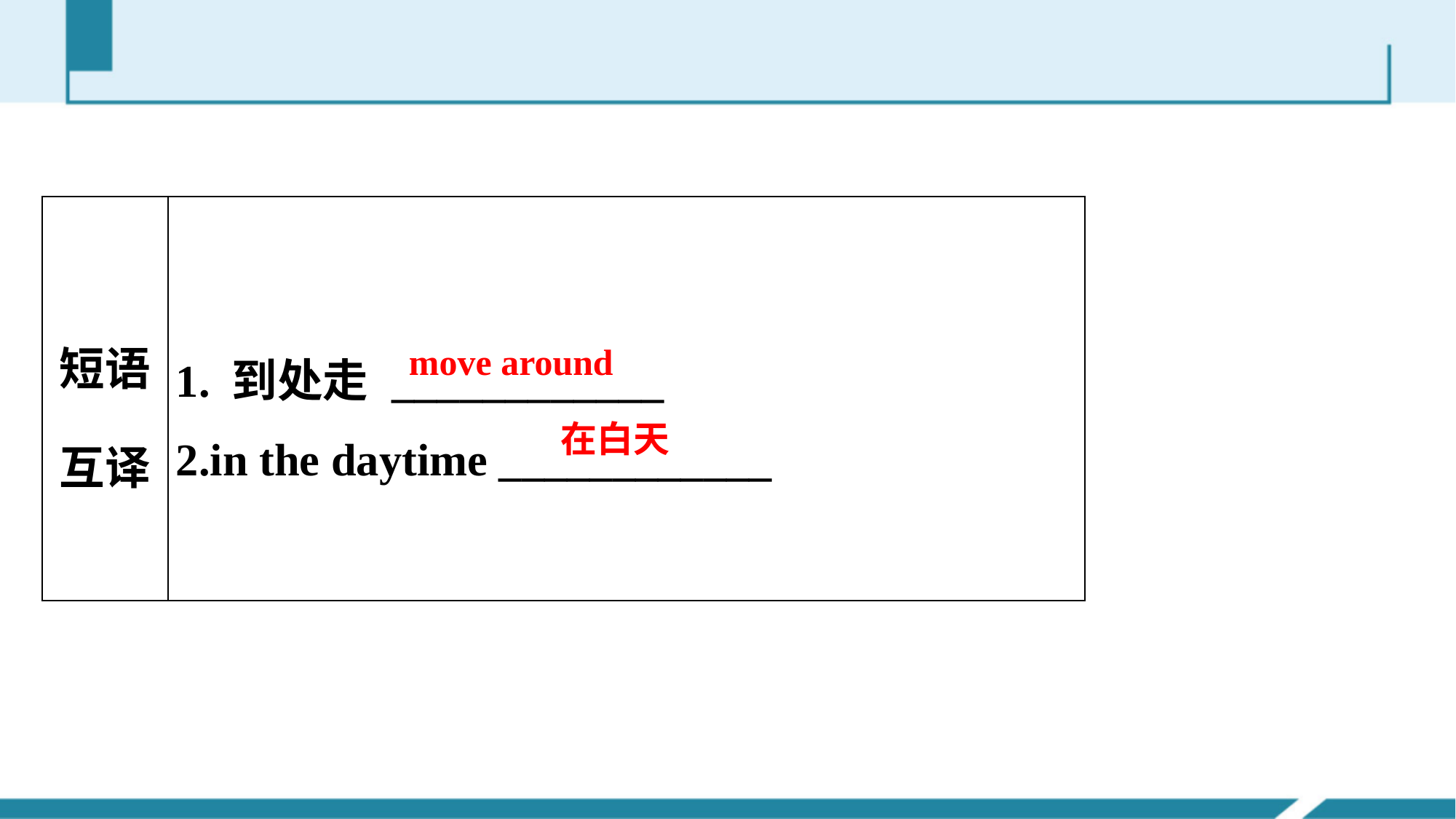

| 短语互译 | 1. 到处走 \_\_\_\_\_\_\_\_\_\_\_\_ 2.in the daytime \_\_\_\_\_\_\_\_\_\_\_\_ |
| --- | --- |
move around
在白天